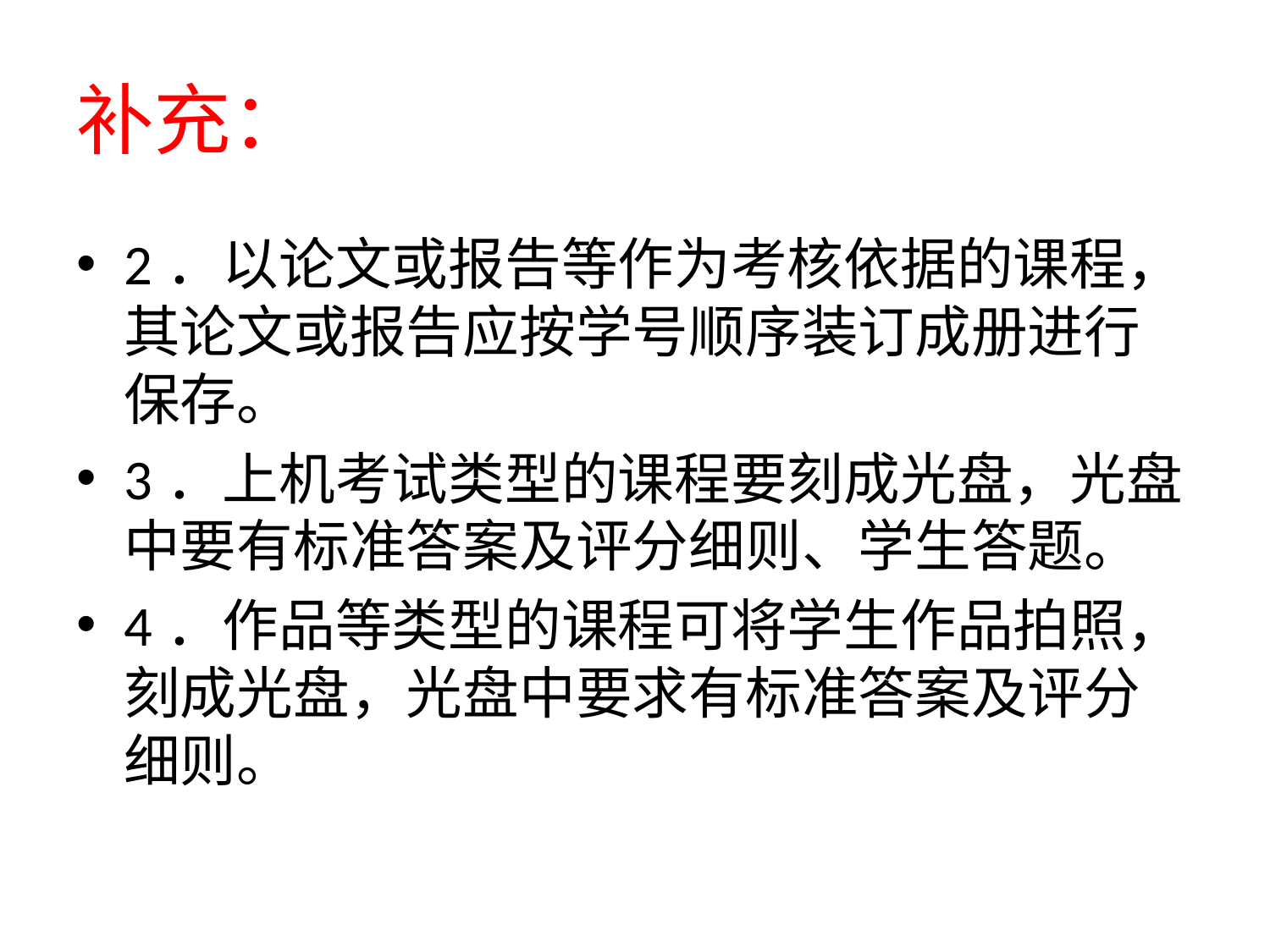

# 补充：
2．以论文或报告等作为考核依据的课程，其论文或报告应按学号顺序装订成册进行保存。
3．上机考试类型的课程要刻成光盘，光盘中要有标准答案及评分细则、学生答题。
4．作品等类型的课程可将学生作品拍照，刻成光盘，光盘中要求有标准答案及评分细则。